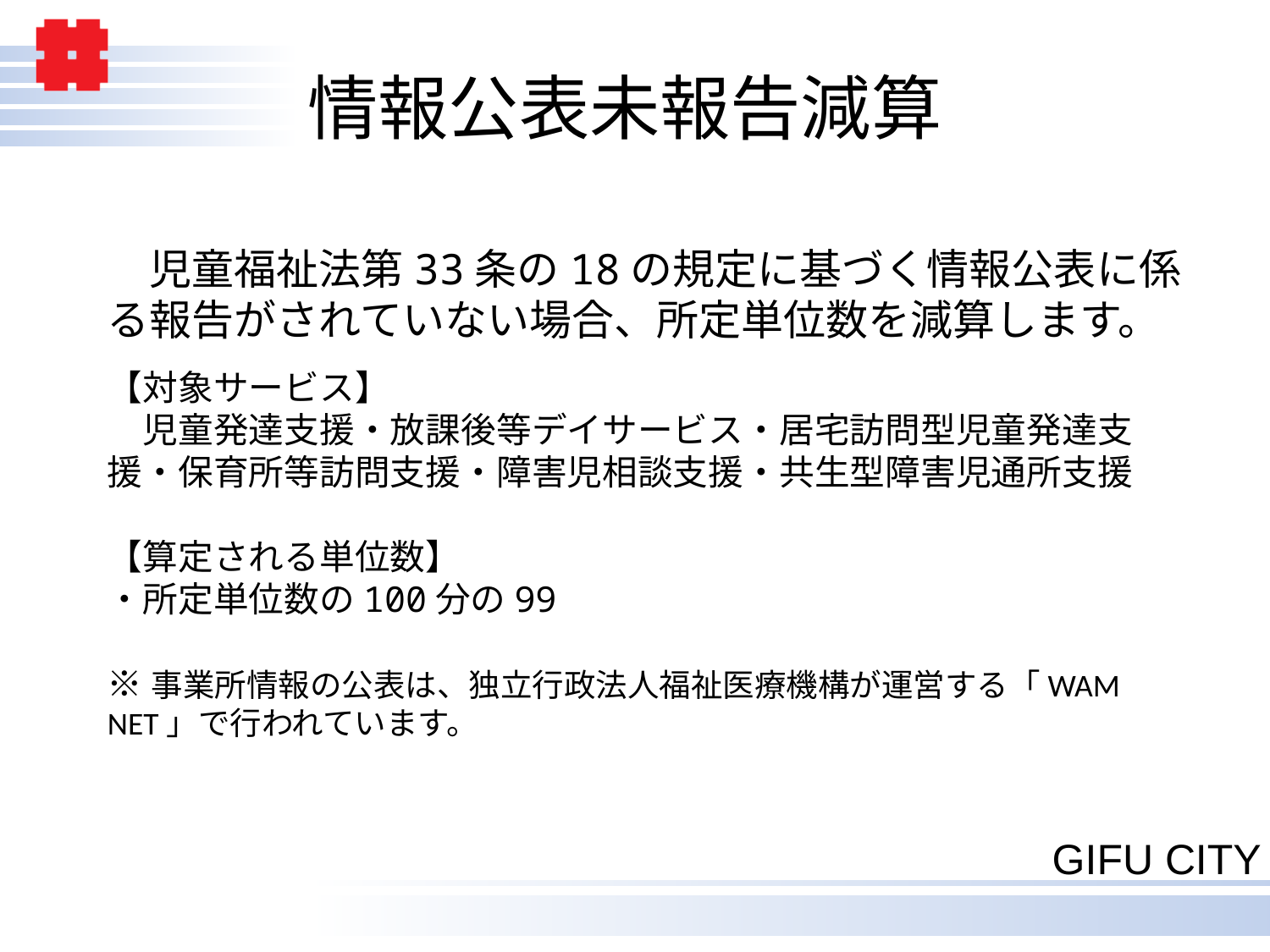

# 情報公表未報告減算
　児童福祉法第33条の18の規定に基づく情報公表に係る報告がされていない場合、所定単位数を減算します。

【対象サービス】
　児童発達支援・放課後等デイサービス・居宅訪問型児童発達支援・保育所等訪問支援・障害児相談支援・共生型障害児通所支援

【算定される単位数】
・所定単位数の100分の99

※事業所情報の公表は、独立行政法人福祉医療機構が運営する「WAM NET」で行われています。